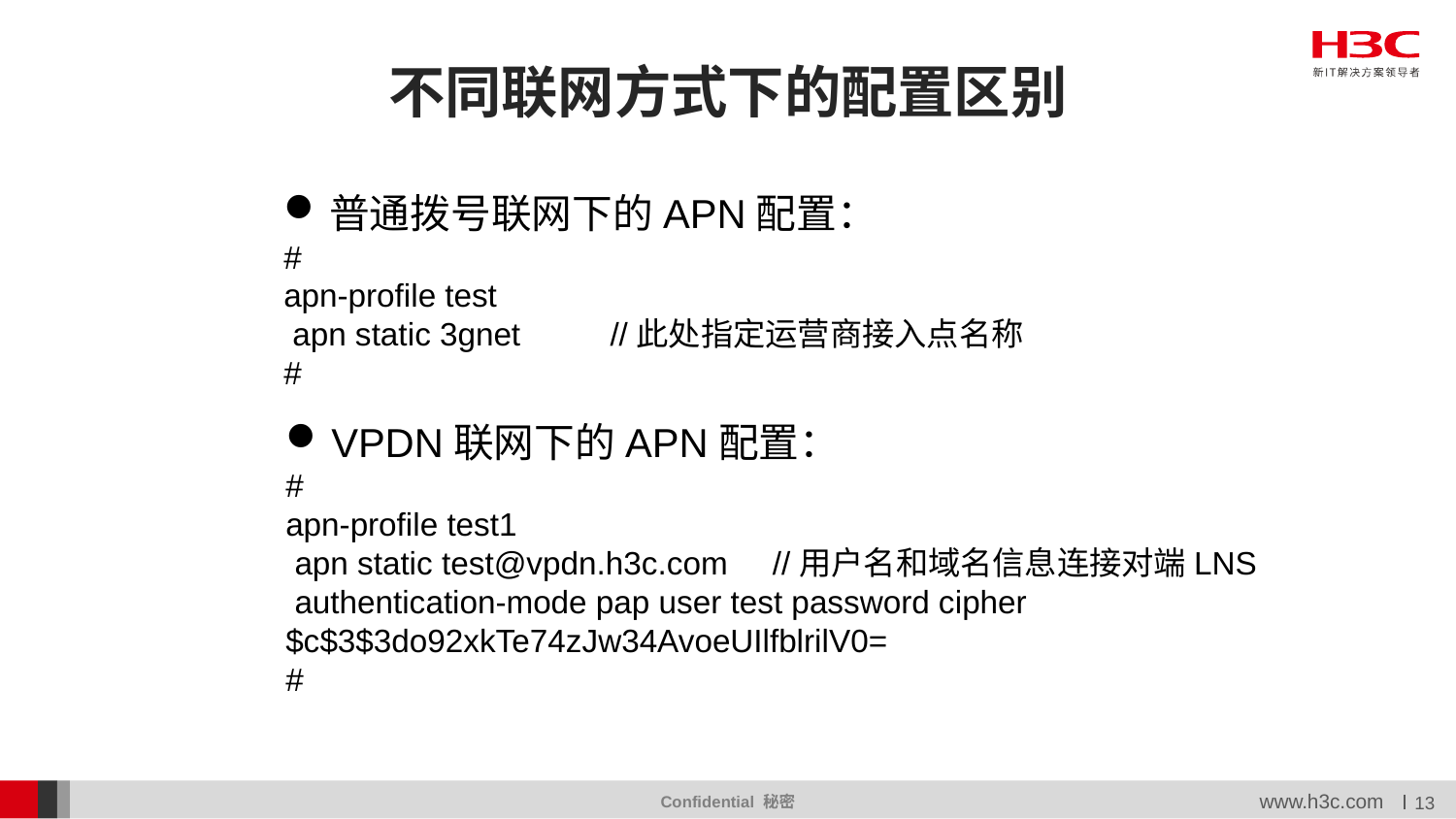

# 不同联网方式下的配置区别
普通拨号联网下的APN配置：
#
apn-profile test
 apn static 3gnet          //此处指定运营商接入点名称
#
VPDN联网下的APN配置：
#
apn-profile test1
 apn static test@vpdn.h3c.com     //用户名和域名信息连接对端LNS
 authentication-mode pap user test password cipher      $c$3$3do92xkTe74zJw34AvoeUIlfblrilV0=
#